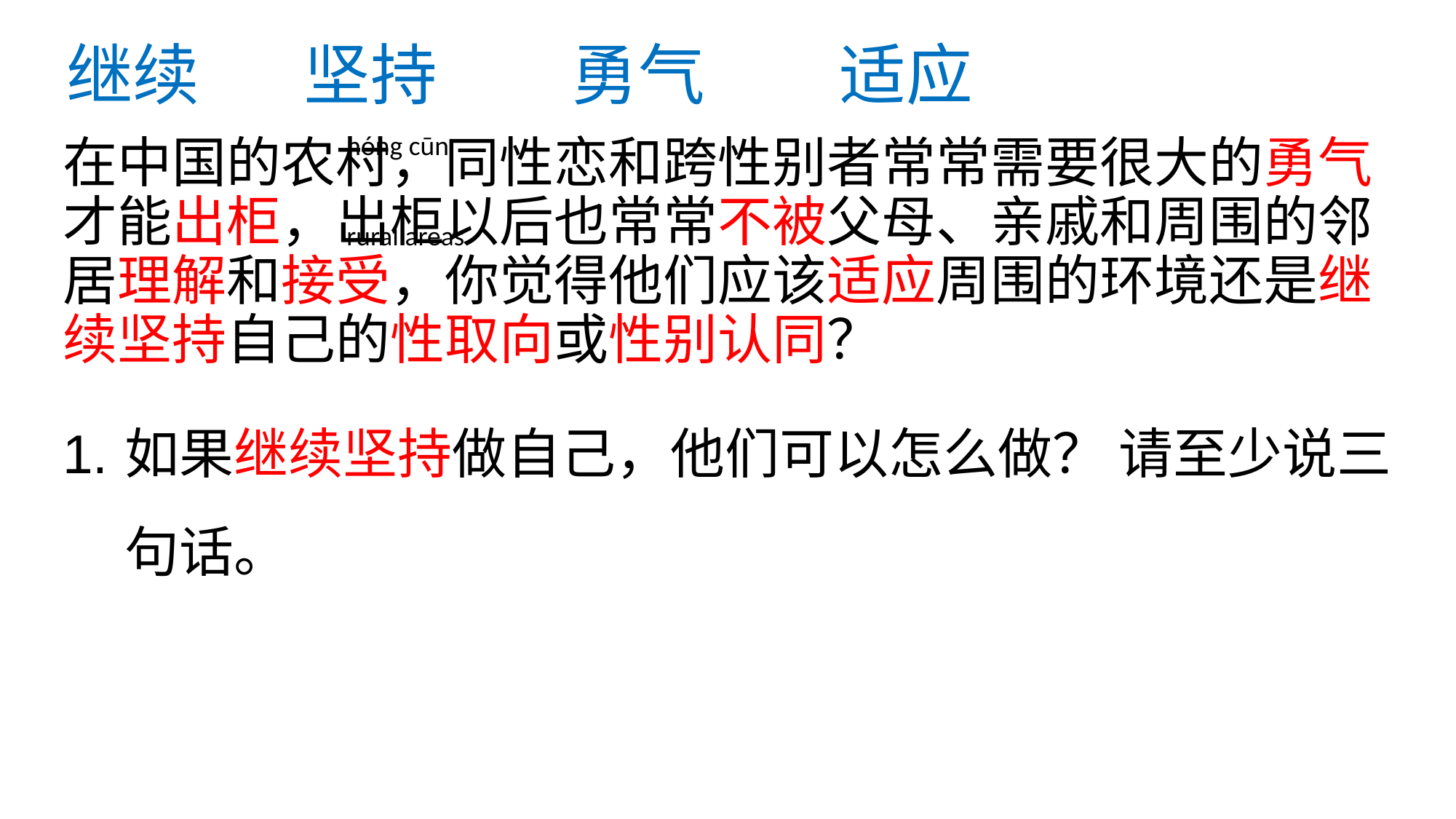

# 继续       坚持         勇气         适应
nóng cūn
在中国的农村，同性恋和跨性别者常常需要很大的勇气才能出柜，出柜以后也常常不被父母、亲戚和周围的邻居理解和接受，你觉得他们应该适应周围的环境还是继续坚持自己的性取向或性别认同？
如果继续坚持做自己，他们可以怎么做？ 请至少说三句话。
rural areas